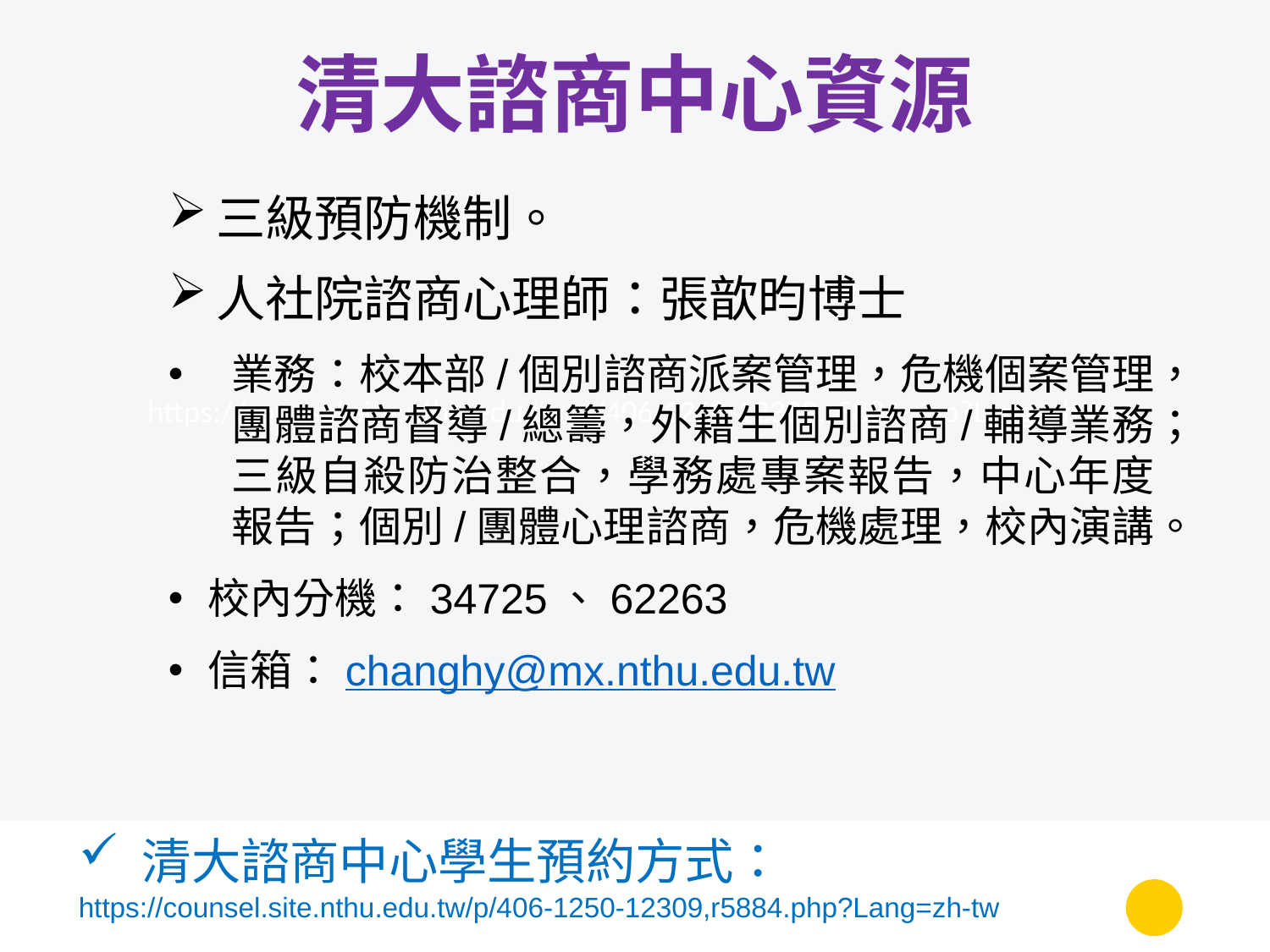

https://counsel.site.nthu.edu.tw/p/406-1250-12309,r5884.php?Lang=zh-tw
# 清大諮商中心資源
三級預防機制。
人社院諮商心理師：張歆昀博士
業務：校本部/個別諮商派案管理，危機個案管理，團體諮商督導/總籌，外籍生個別諮商/輔導業務；三級自殺防治整合，學務處專案報告，中心年度報告；個別/團體心理諮商，危機處理，校內演講。
校內分機：34725、62263
信箱：changhy@mx.nthu.edu.tw
清大諮商中心學生預約方式：
https://counsel.site.nthu.edu.tw/p/406-1250-12309,r5884.php?Lang=zh-tw